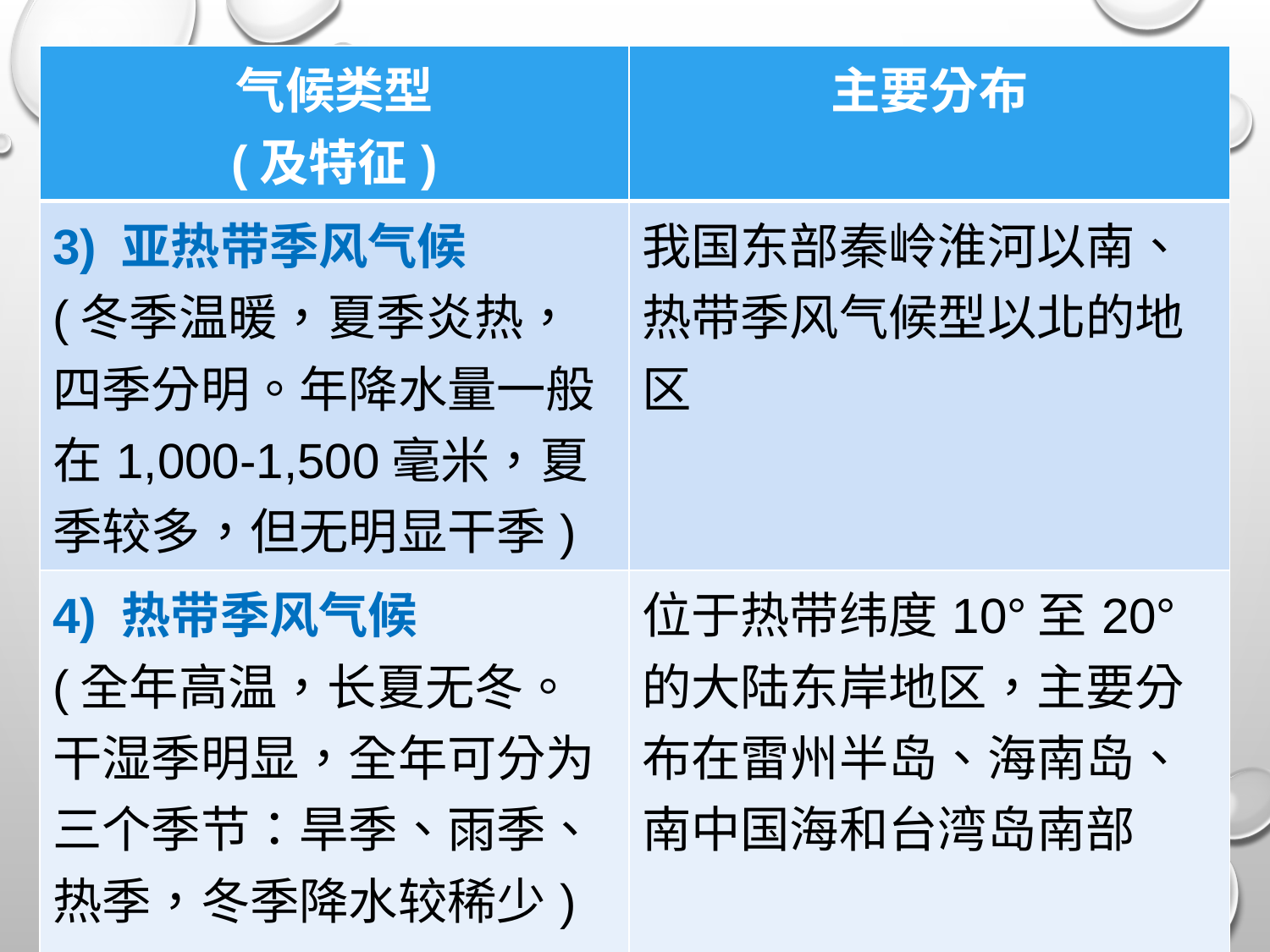

| 气候类型 (及特征) | 主要分布 |
| --- | --- |
| 3) 亚热带季风气候 (冬季温暖，夏季炎热，四季分明。年降水量一般在1,000-1,500毫米，夏季较多，但无明显干季) | 我国东部秦岭淮河以南、热带季风气候型以北的地区 |
| 4) 热带季风气候 (全年高温，长夏无冬。干湿季明显，全年可分为三个季节：旱季、雨季、热季，冬季降水较稀少) | 位于热带纬度10°至20°的大陆东岸地区，主要分布在雷州半岛、海南岛、南中国海和台湾岛南部 |